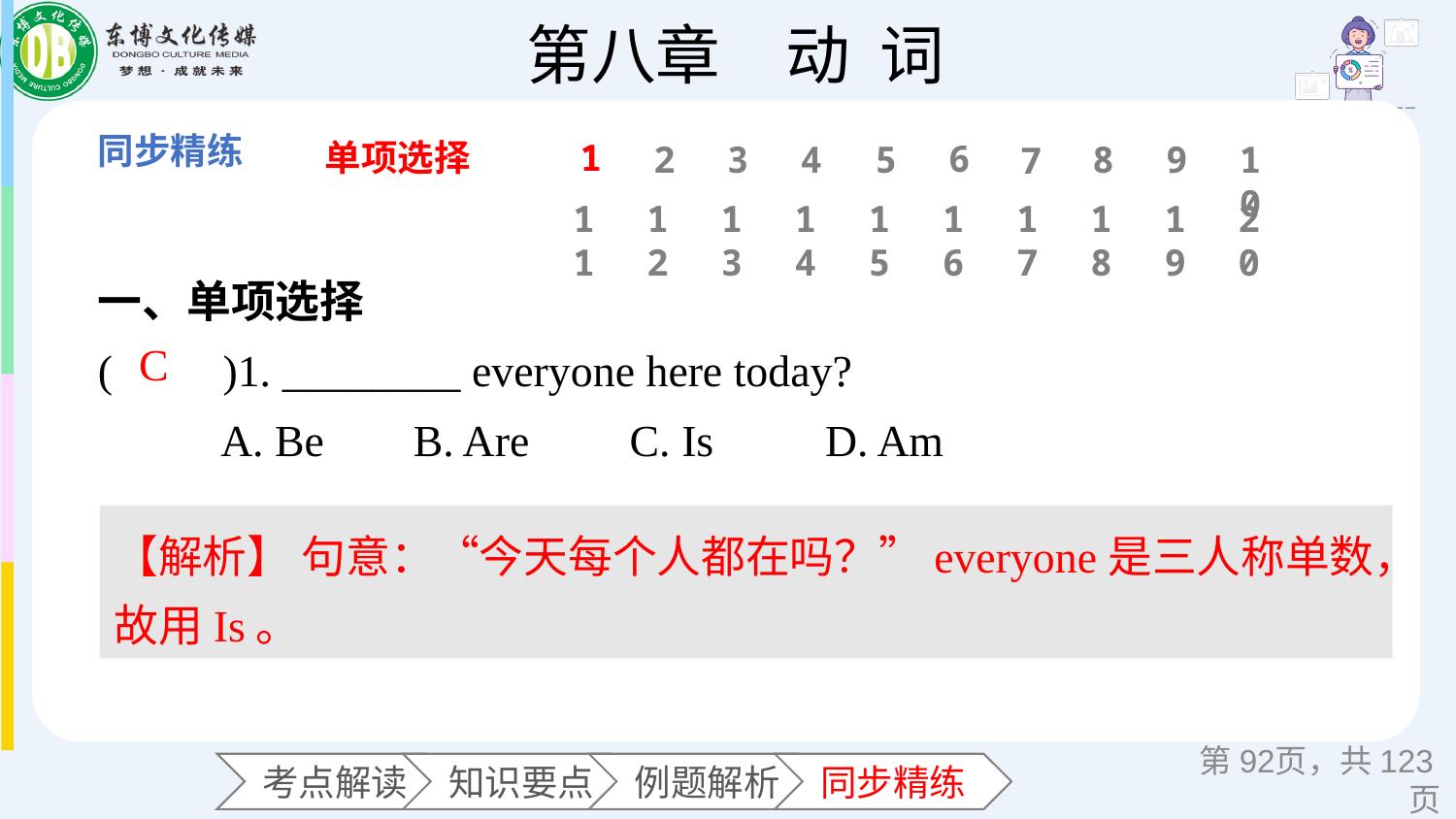

单项选择
1
6
2
3
4
5
8
9
10
7
11
12
13
14
15
16
17
18
19
20
一、单项选择
(　　)1. ________ everyone here today?
           A. Be        B. Are         C. Is          D. Am
C
【解析】 句意：“今天每个人都在吗？”everyone是三人称单数，故用Is。
第92页，共123页